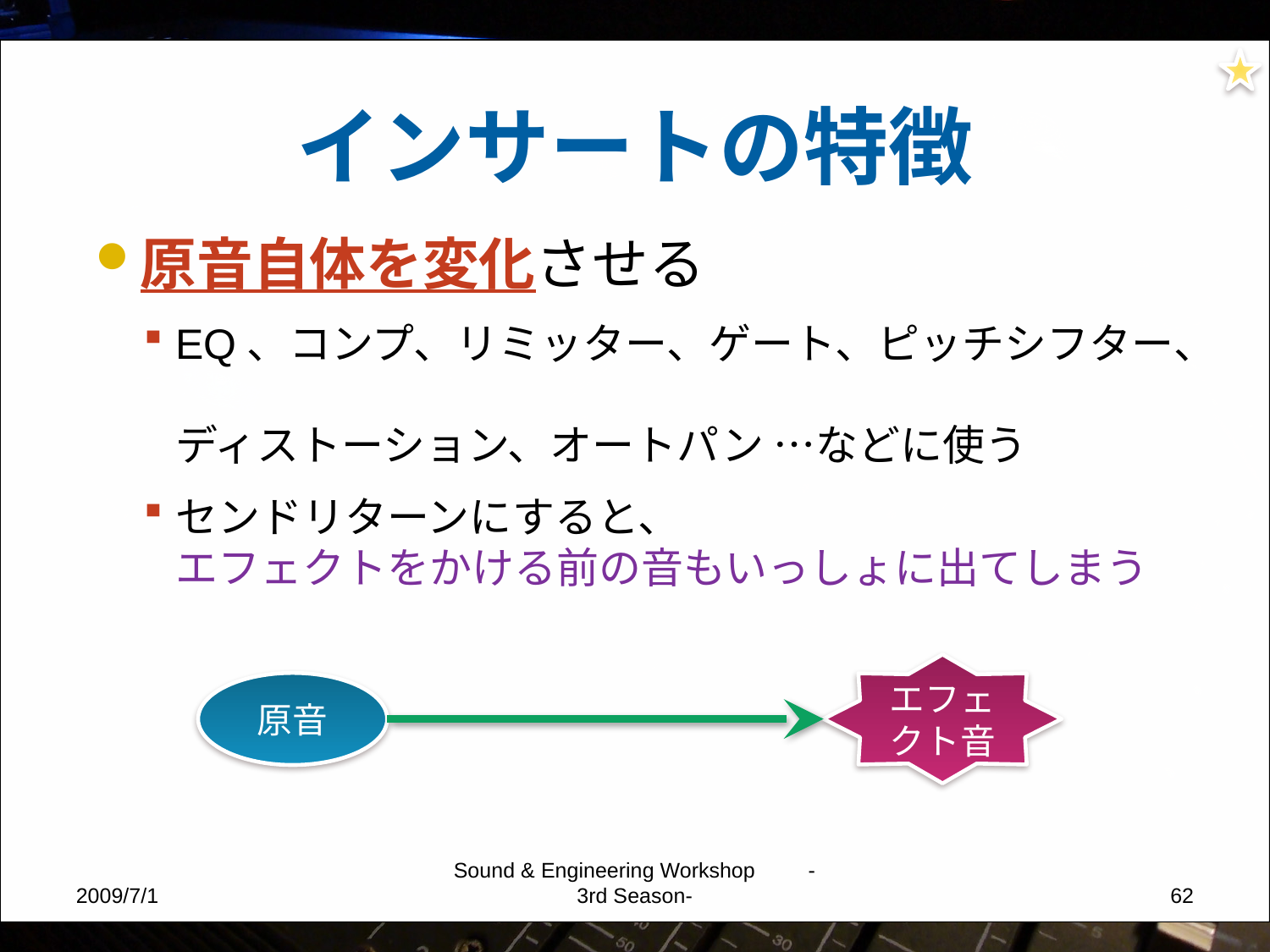

# インサートの特徴

原音自体を変化させる
EQ、コンプ、リミッター、ゲート、ピッチシフター、
ディストーション、オートパン …などに使う
センドリターンにすると、
エフェクトをかける前の音もいっしょに出てしまう
エフェクト音
原音
2009/7/1
Sound & Engineering Workshop         -3rd Season-
62